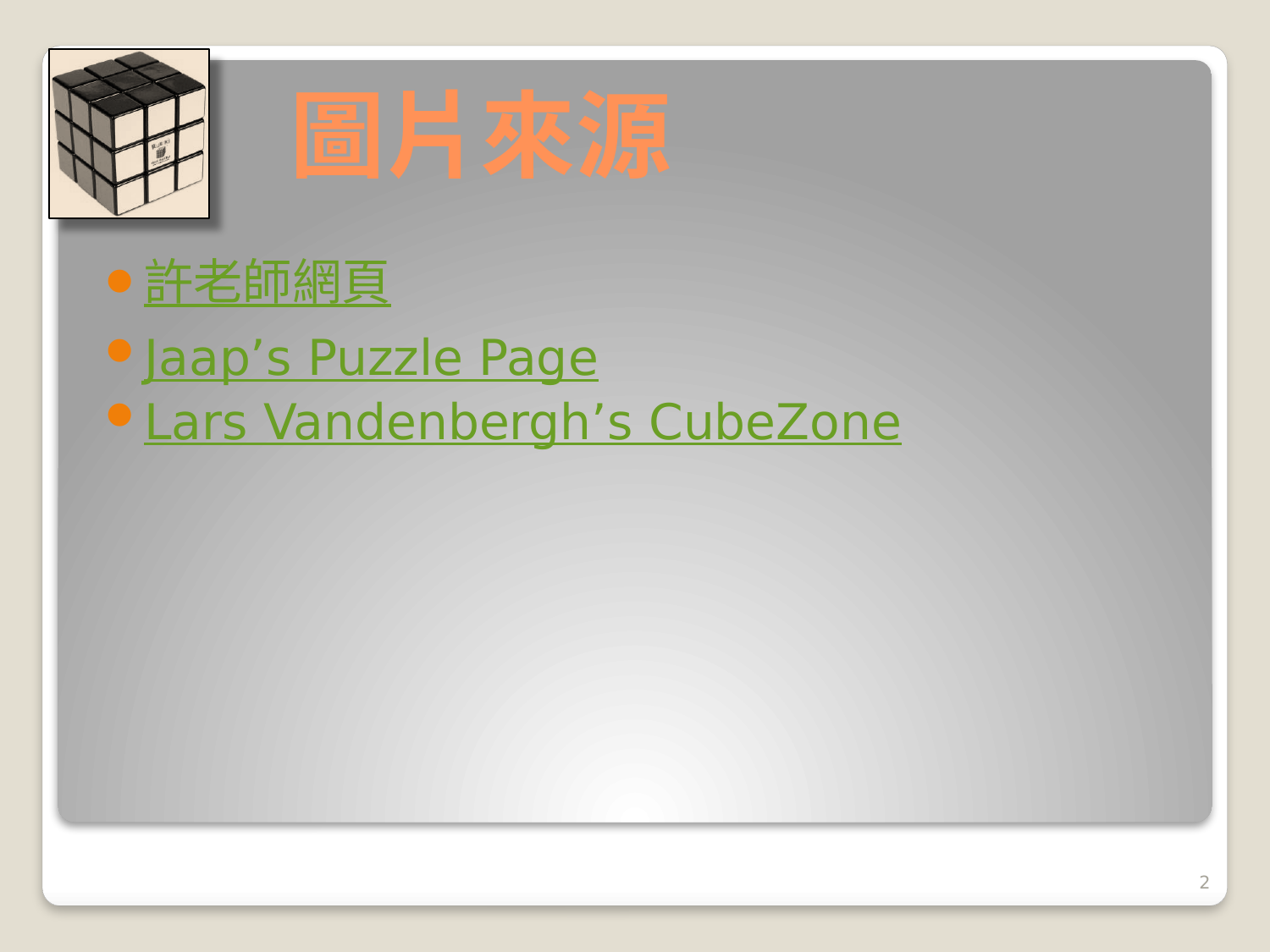

# 圖片來源
許老師網頁
Jaap’s Puzzle Page
Lars Vandenbergh’s CubeZone

2